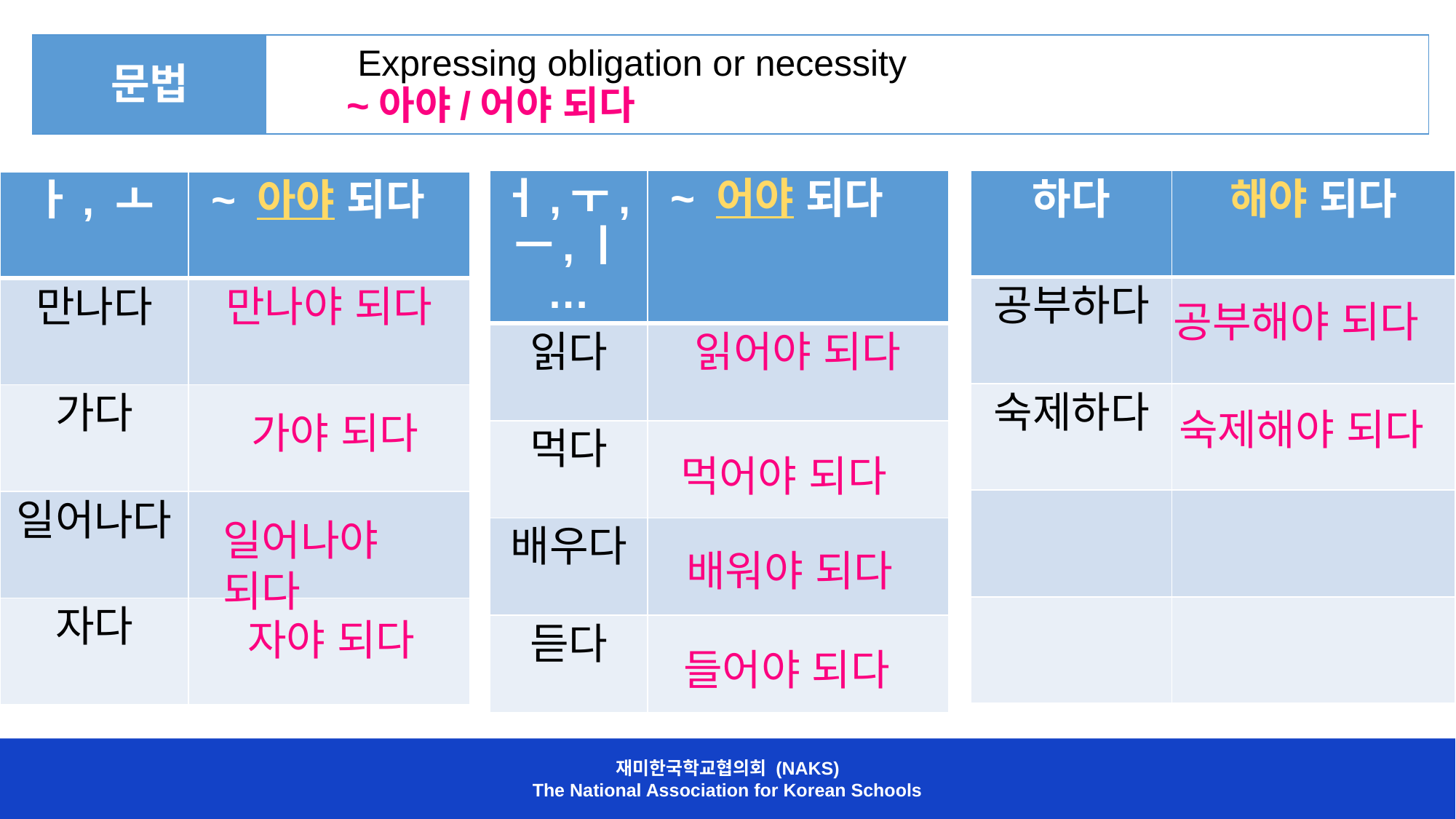

| 문법 | Expressing obligation or necessity ~아야/어야 되다 |
| --- | --- |
| ㅓ,ㅜ,ㅡ,ㅣ… | ~ 어야 되다 |
| --- | --- |
| 읽다 | 읽어야 되다 |
| 먹다 |  |
| 배우다 |  |
| 듣다 |  |
| 하다 | 해야 되다 |
| --- | --- |
| 공부하다 |  |
| 숙제하다 |  |
|  |  |
|  |  |
| ㅏ, ㅗ | ~ 아야 되다 |
| --- | --- |
| 만나다 | 만나야 되다 |
| 가다 |  |
| 일어나다 |  |
| 자다 |  |
공부해야 되다
숙제해야 되다
가야 되다
먹어야 되다
일어나야 되다
배워야 되다
자야 되다
들어야 되다
재미한국학교협의회 (NAKS)
The National Association for Korean Schools